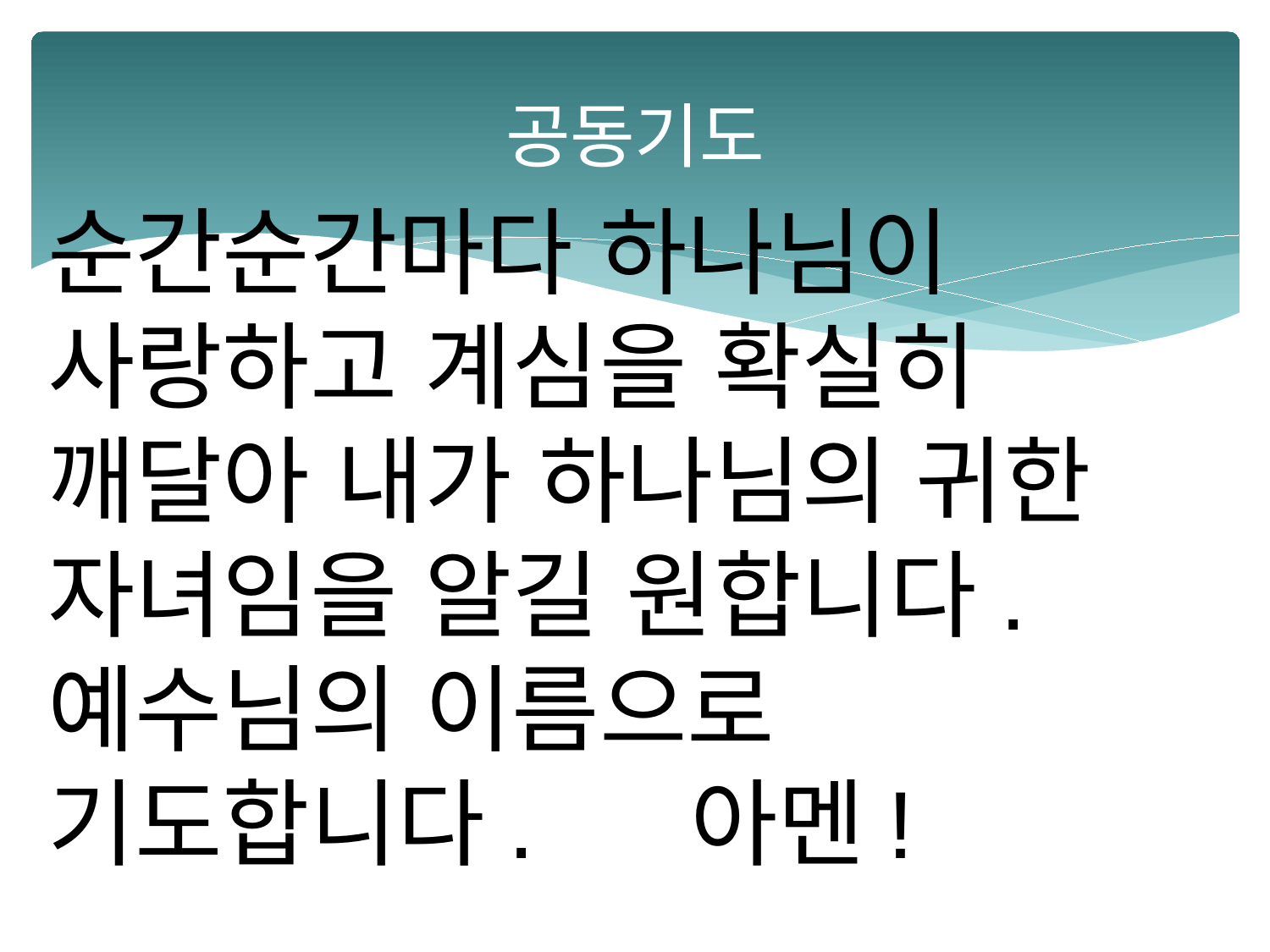

# 공동기도
순간순간마다 하나님이
사랑하고 계심을 확실히
깨달아 내가 하나님의 귀한
자녀임을 알길 원합니다.
예수님의 이름으로
기도합니다.     아멘!